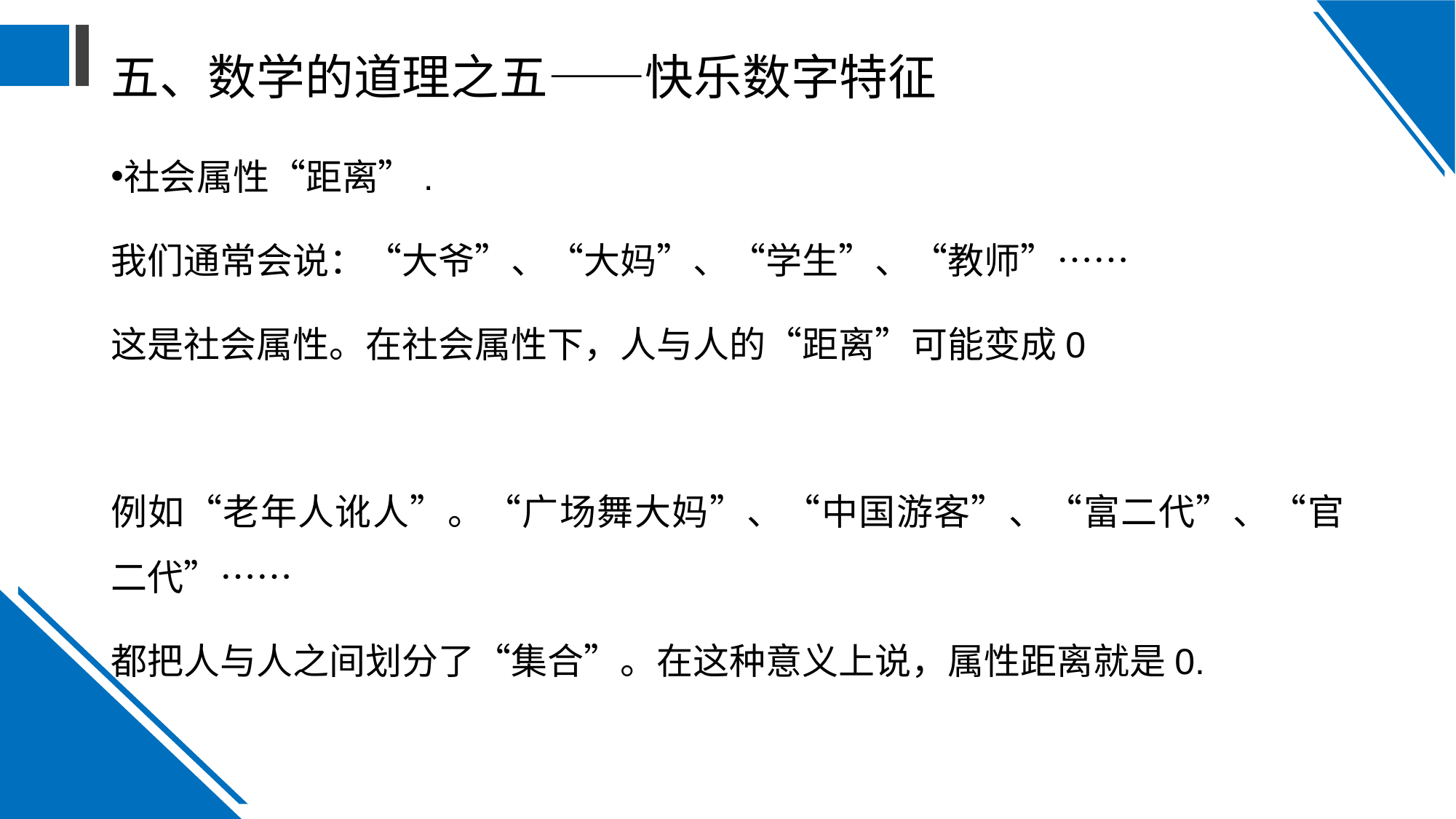

# 五、数学的道理之五——快乐数字特征

社会属性“距离”.
我们通常会说：“大爷”、“大妈”、“学生”、“教师”……
这是社会属性。在社会属性下，人与人的“距离”可能变成0

例如“老年人讹人”。“广场舞大妈”、“中国游客”、“富二代”、“官二代”……
都把人与人之间划分了“集合”。在这种意义上说，属性距离就是0.